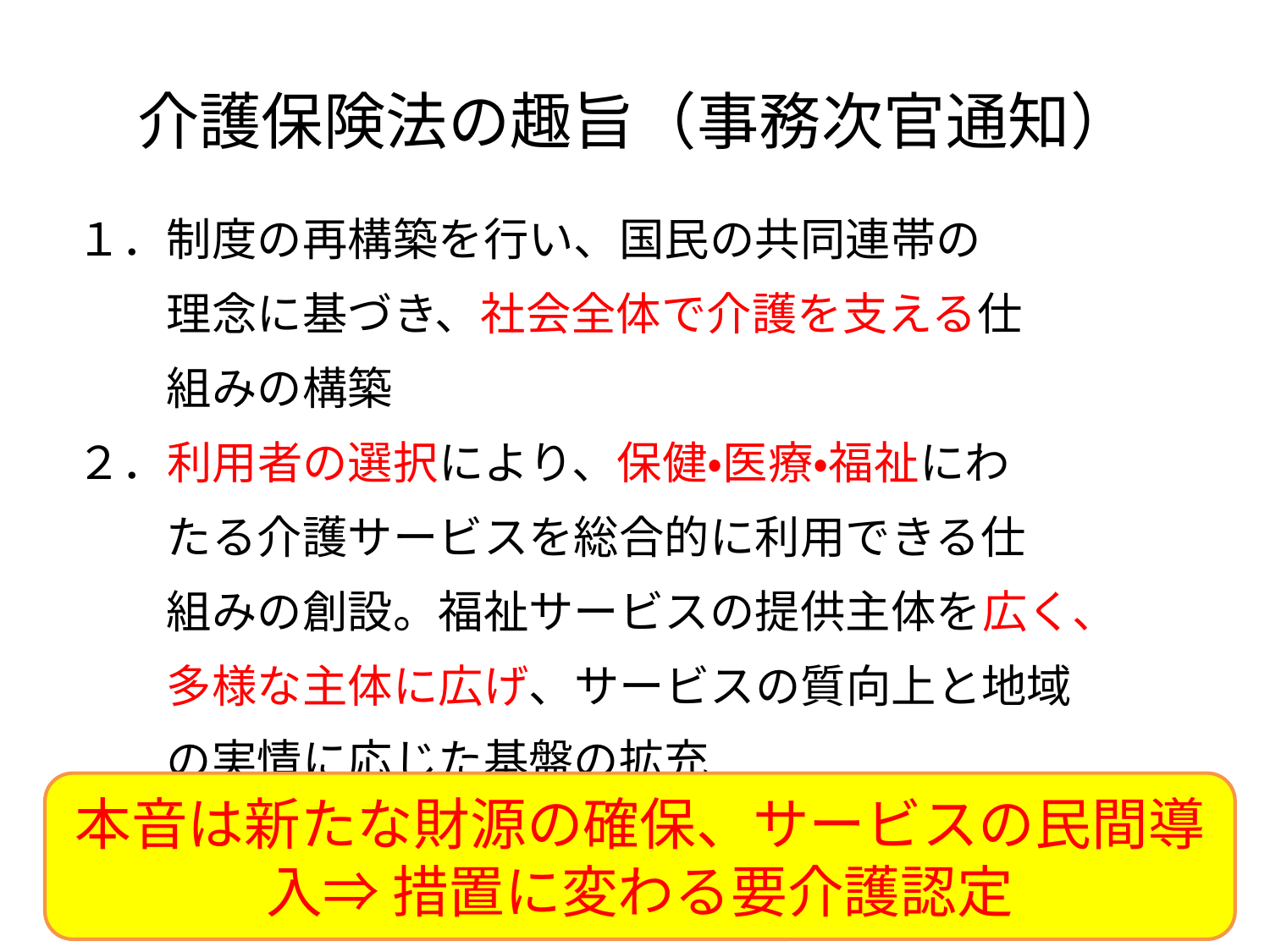

# 介護保険法の趣旨（事務次官通知）
１．制度の再構築を行い、国民の共同連帯の
　　理念に基づき、社会全体で介護を支える仕
　　組みの構築
２．利用者の選択により、保健・医療・福祉にわ
　　たる介護サービスを総合的に利用できる仕
　　組みの創設。福祉サービスの提供主体を広く、
　　多様な主体に広げ、サービスの質向上と地域
　　の実情に応じた基盤の拡充
本音は新たな財源の確保、サービスの民間導入⇒ 措置に変わる要介護認定